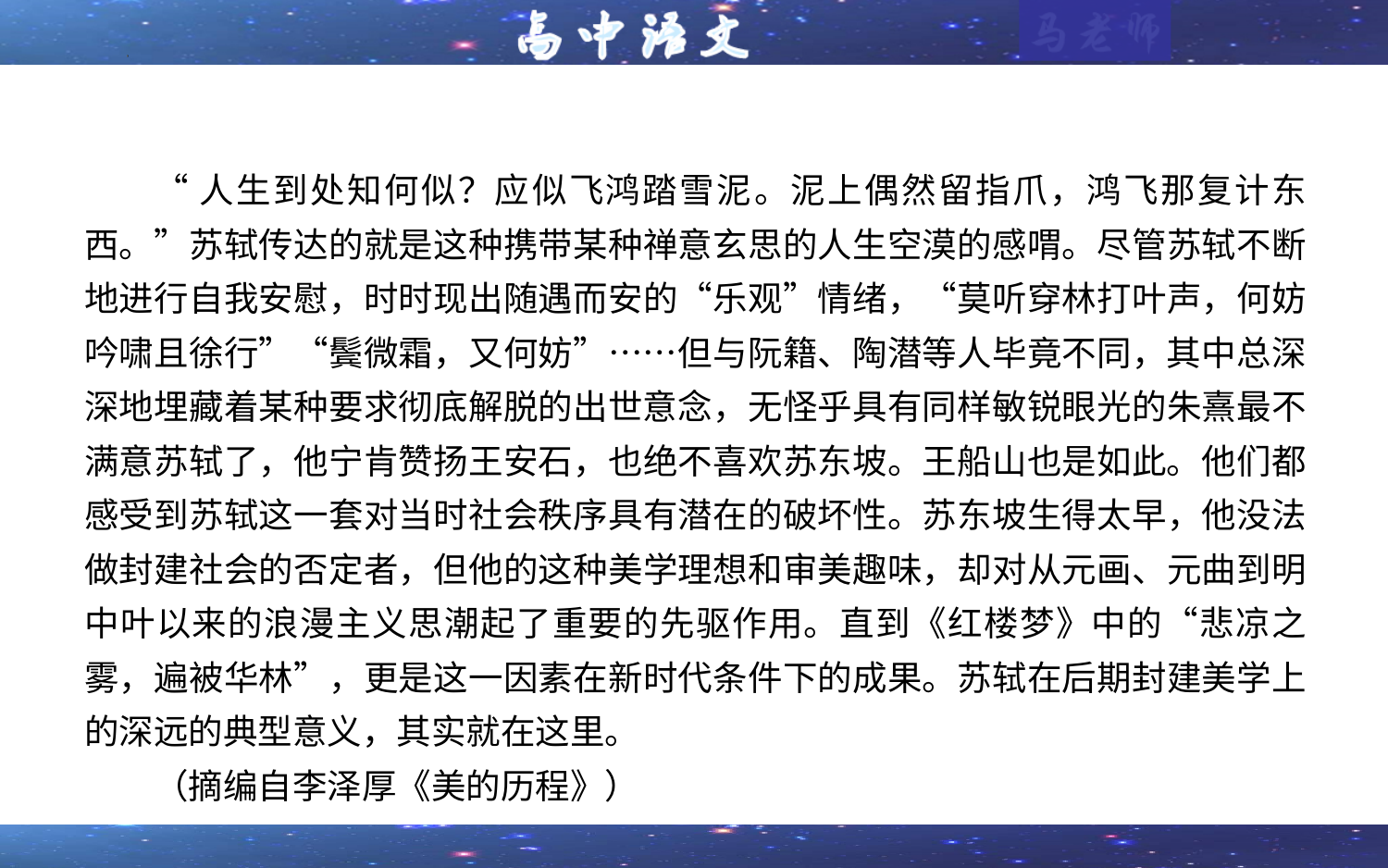

“人生到处知何似？应似飞鸿踏雪泥。泥上偶然留指爪，鸿飞那复计东西。”苏轼传达的就是这种携带某种禅意玄思的人生空漠的感喟。尽管苏轼不断地进行自我安慰，时时现出随遇而安的“乐观”情绪，“莫听穿林打叶声，何妨吟啸且徐行”“鬓微霜，又何妨”……但与阮籍、陶潜等人毕竟不同，其中总深深地埋藏着某种要求彻底解脱的出世意念，无怪乎具有同样敏锐眼光的朱熹最不满意苏轼了，他宁肯赞扬王安石，也绝不喜欢苏东坡。王船山也是如此。他们都感受到苏轼这一套对当时社会秩序具有潜在的破坏性。苏东坡生得太早，他没法做封建社会的否定者，但他的这种美学理想和审美趣味，却对从元画、元曲到明中叶以来的浪漫主义思潮起了重要的先驱作用。直到《红楼梦》中的“悲凉之雾，遍被华林”，更是这一因素在新时代条件下的成果。苏轼在后期封建美学上的深远的典型意义，其实就在这里。
（摘编自李泽厚《美的历程》）